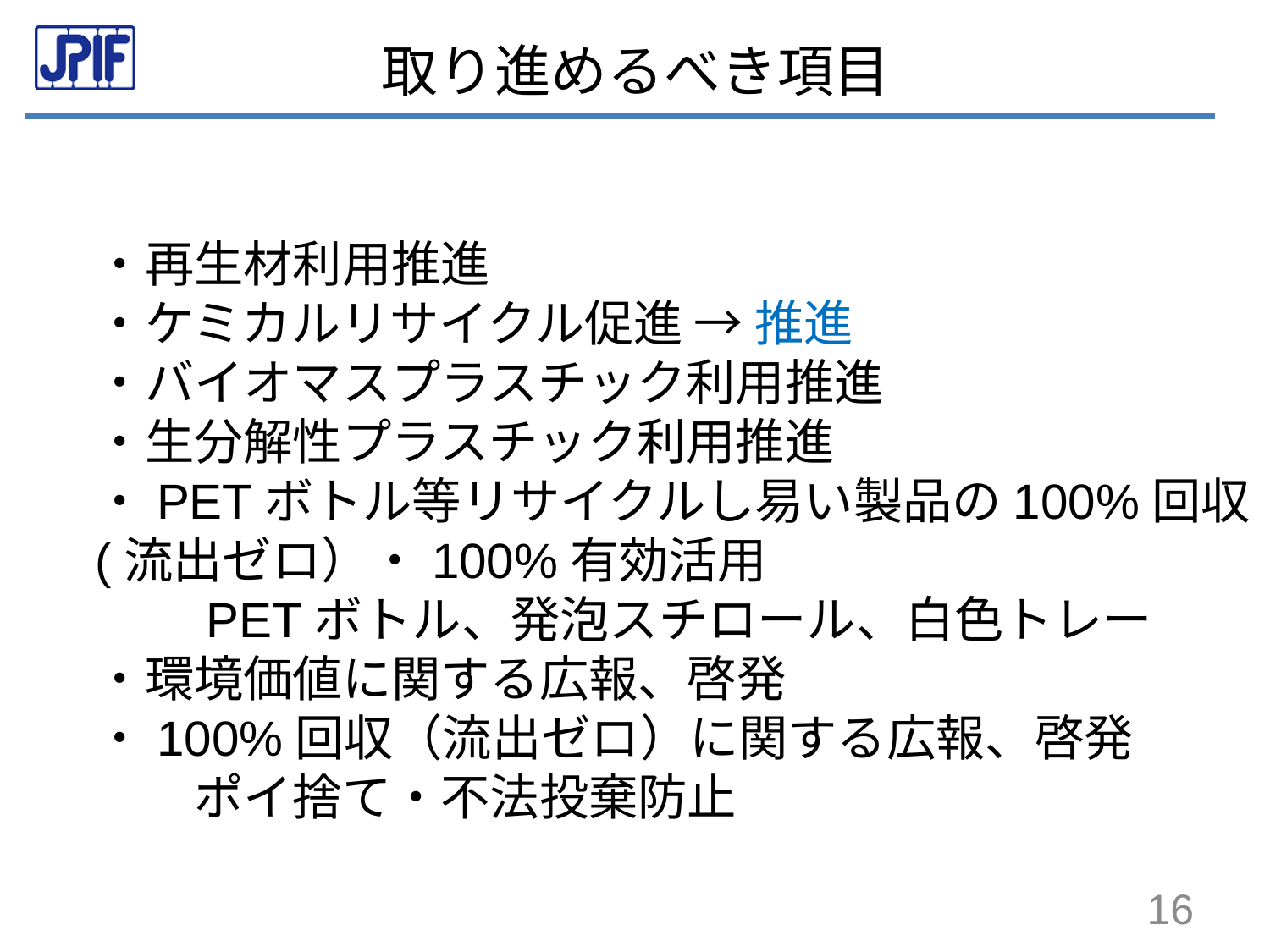

取り進めるべき項目
・再生材利用推進
・ケミカルリサイクル促進 → 推進
・バイオマスプラスチック利用推進
・生分解性プラスチック利用推進
・PETボトル等リサイクルし易い製品の100%回収
(流出ゼロ）・100%有効活用
　　PETボトル、発泡スチロール、白色トレー
・環境価値に関する広報、啓発
・100%回収（流出ゼロ）に関する広報、啓発
　　ポイ捨て・不法投棄防止
16